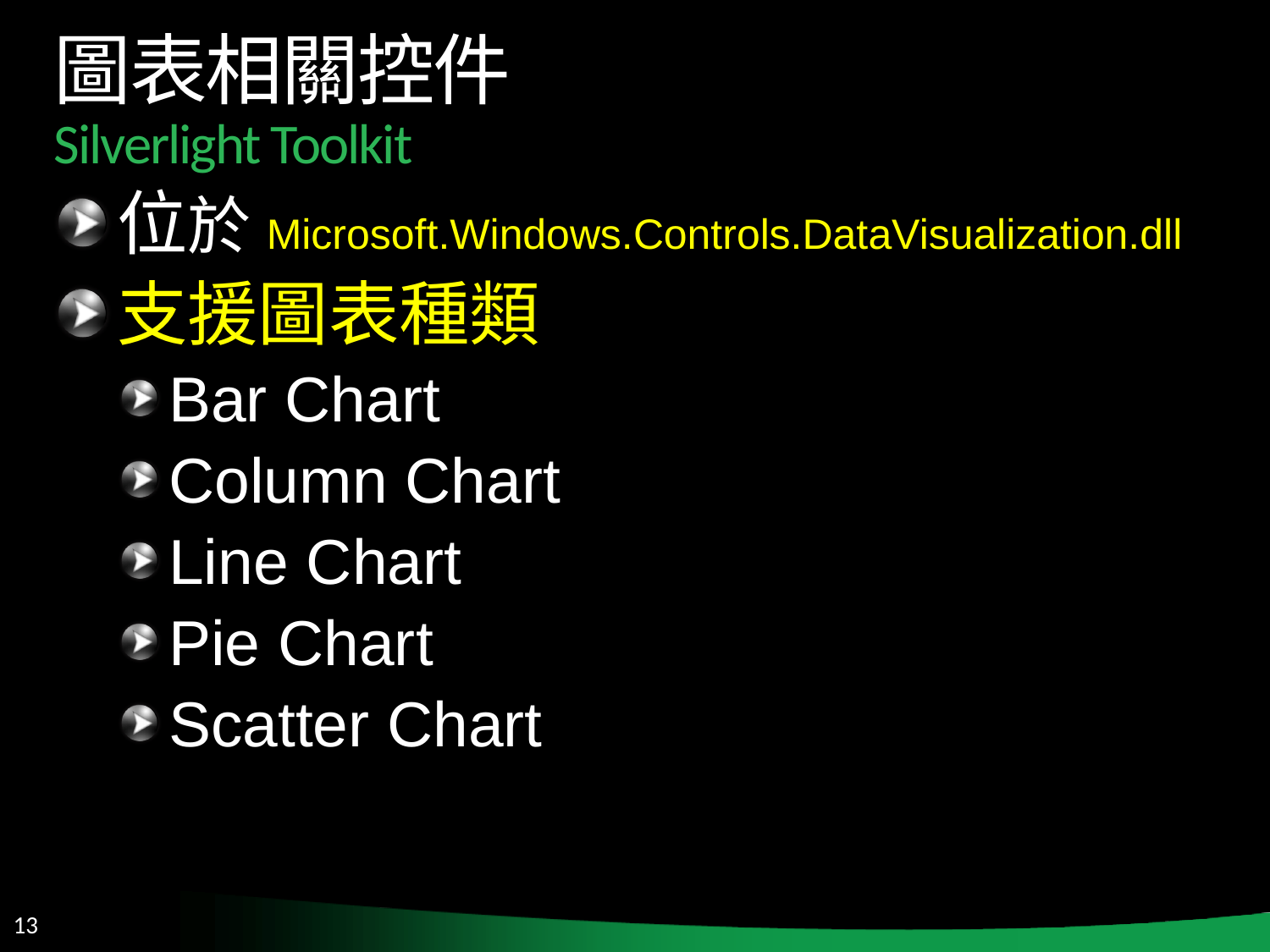

# 圖表相關控件 Silverlight Toolkit
位於Microsoft.Windows.Controls.DataVisualization.dll
支援圖表種類
Bar Chart
Column Chart
Line Chart
Pie Chart
Scatter Chart